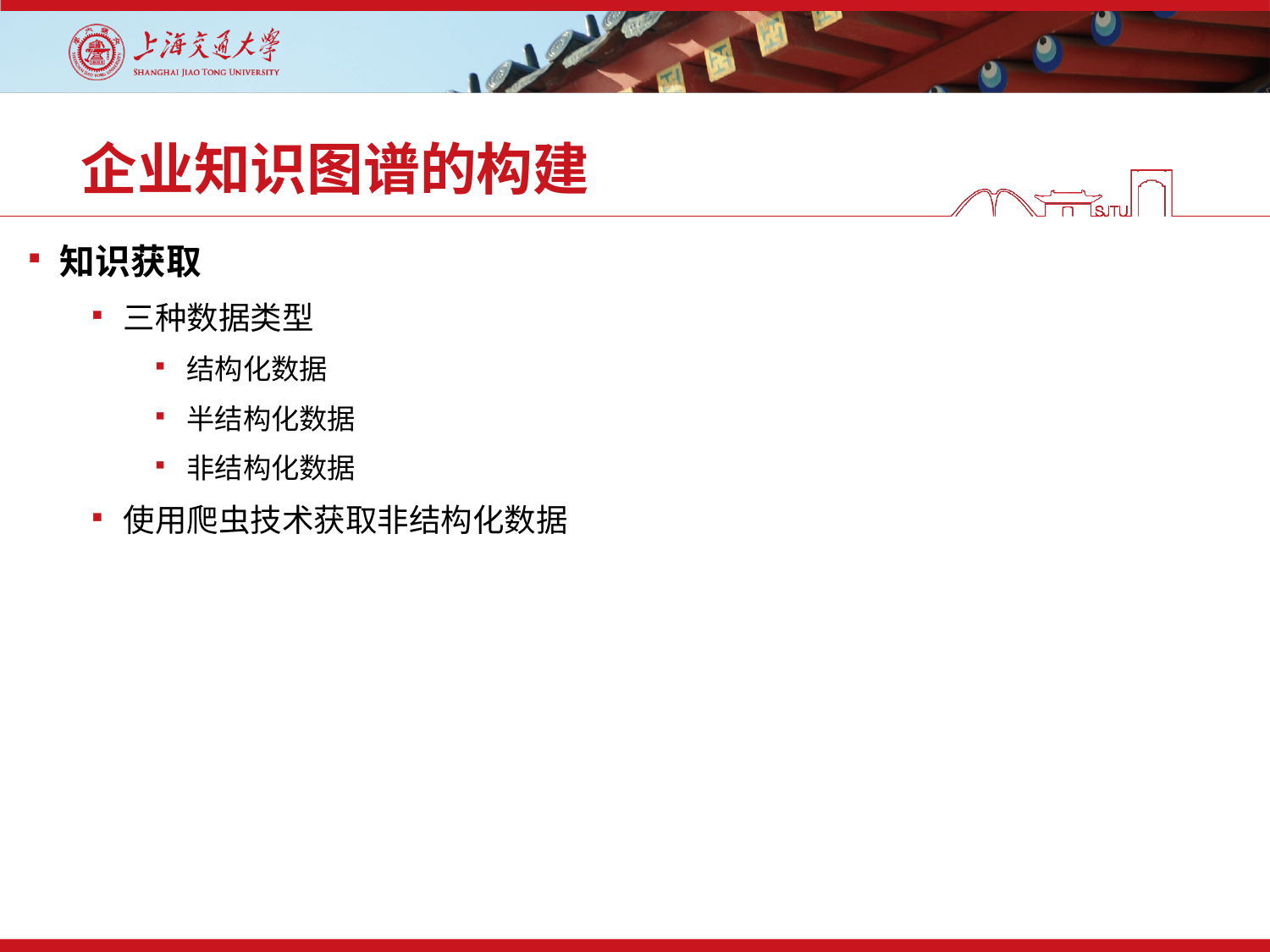

# 企业知识图谱的构建
知识获取
三种数据类型
结构化数据
半结构化数据
非结构化数据
使用爬虫技术获取非结构化数据